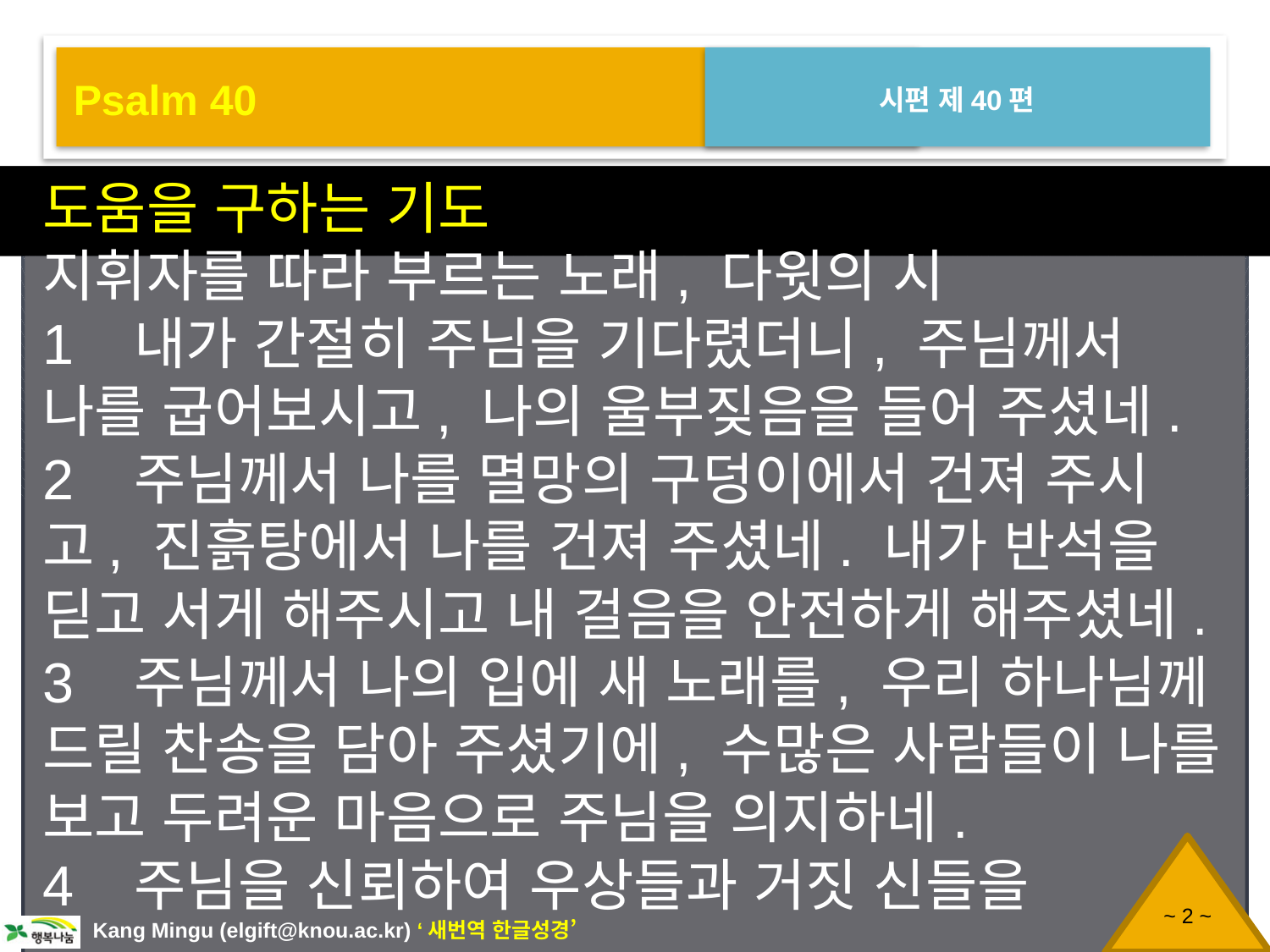

Psalm 40
시편 제40편
도움을 구하는 기도
지휘자를 따라 부르는 노래, 다윗의 시
1   내가 간절히 주님을 기다렸더니, 주님께서 나를 굽어보시고, 나의 울부짖음을 들어 주셨네.
2   주님께서 나를 멸망의 구덩이에서 건져 주시고, 진흙탕에서 나를 건져 주셨네. 내가 반석을 딛고 서게 해주시고 내 걸음을 안전하게 해주셨네.
3   주님께서 나의 입에 새 노래를, 우리 하나님께 드릴 찬송을 담아 주셨기에, 수많은 사람들이 나를 보고 두려운 마음으로 주님을 의지하네.
4   주님을 신뢰하여 우상들과 거짓 신들을